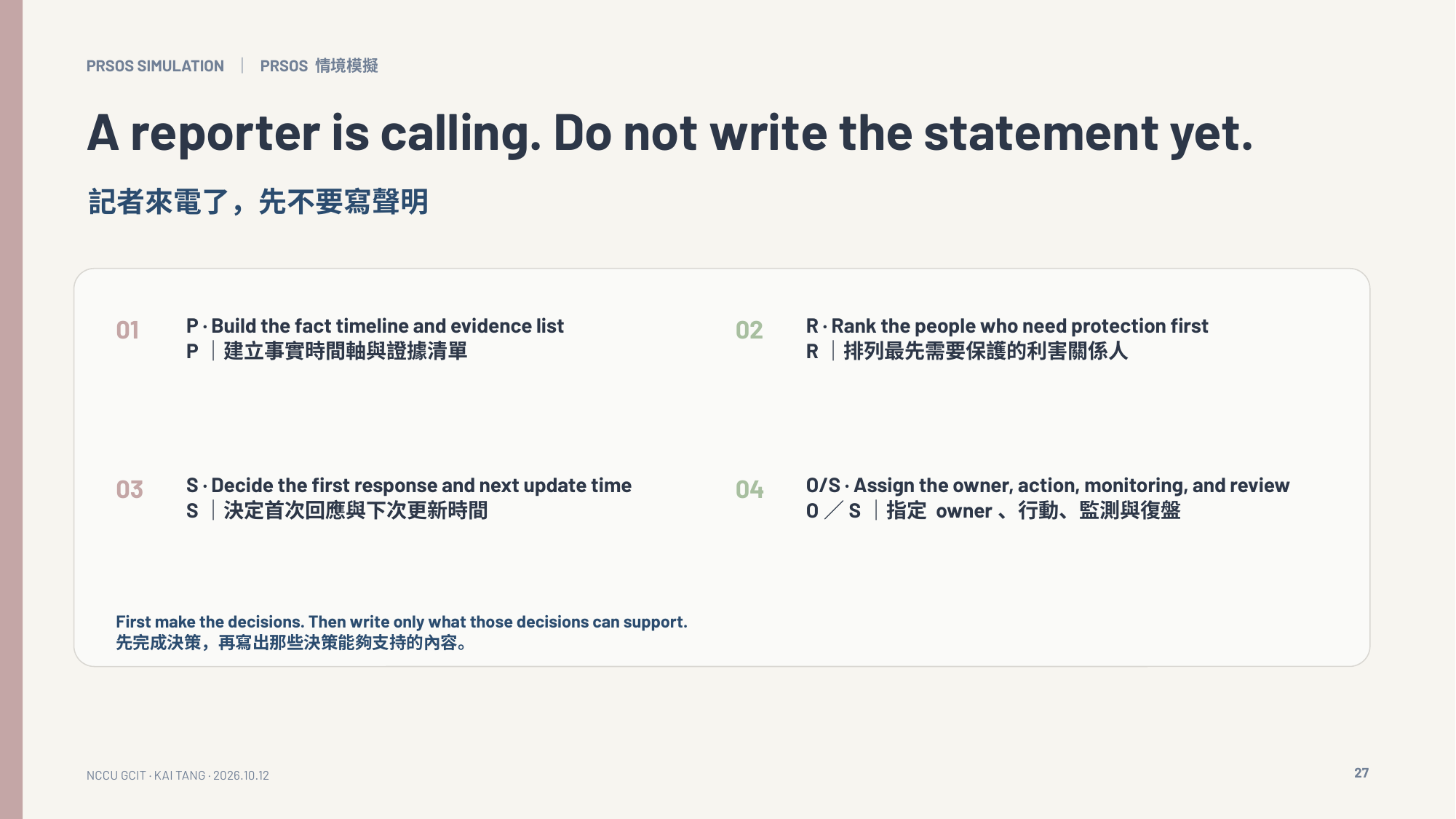

PRSOS SIMULATION  ｜  PRSOS 情境模擬
A reporter is calling. Do not write the statement yet.
記者來電了，先不要寫聲明

01
P · Build the fact timeline and evidence list
P｜建立事實時間軸與證據清單
02
R · Rank the people who need protection first
R｜排列最先需要保護的利害關係人
03
S · Decide the first response and next update time
S｜決定首次回應與下次更新時間
04
O/S · Assign the owner, action, monitoring, and review
O／S｜指定 owner、行動、監測與復盤
First make the decisions. Then write only what those decisions can support.
先完成決策，再寫出那些決策能夠支持的內容。
27
NCCU GCIT · KAI TANG · 2026.10.12